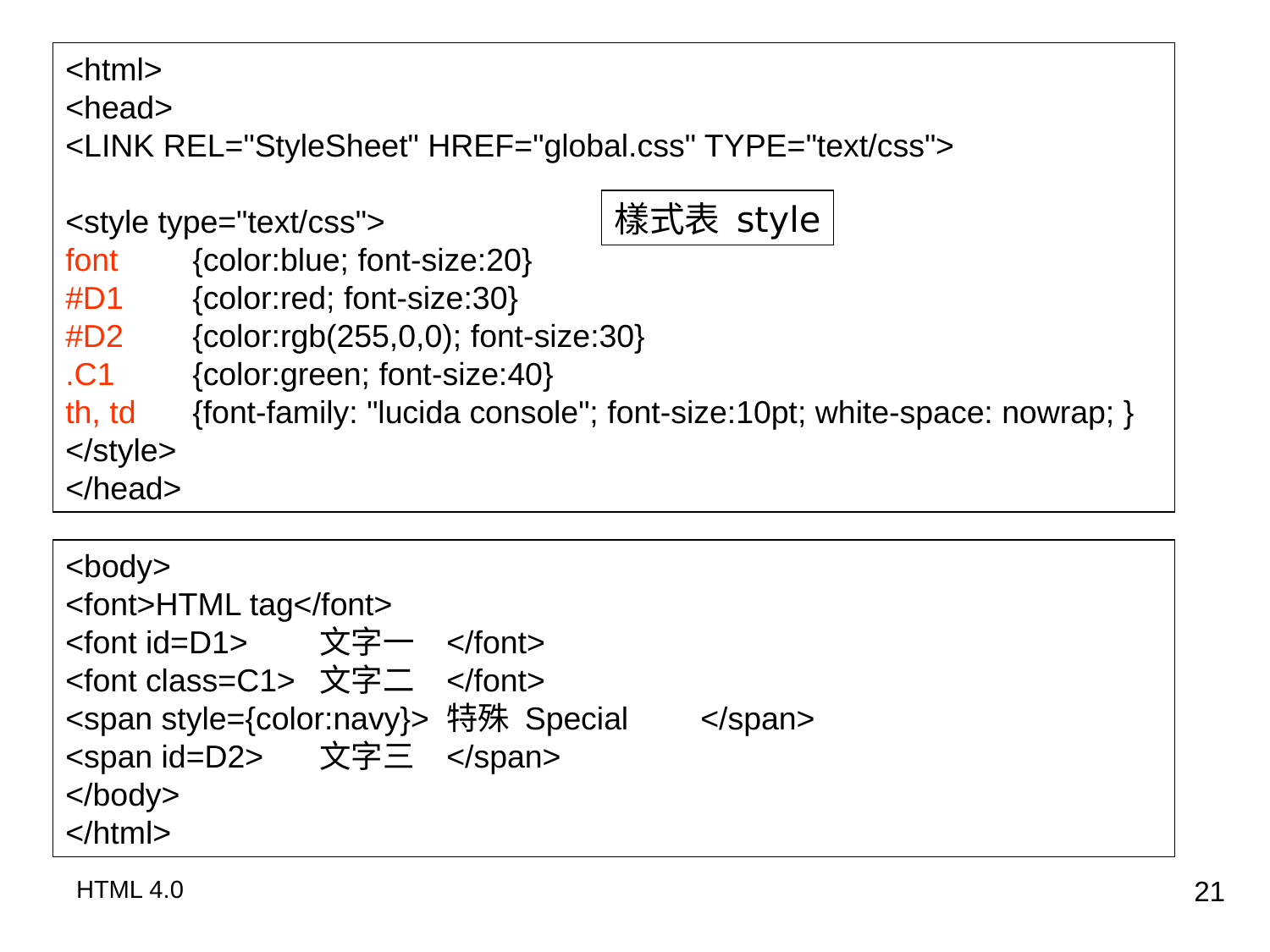

<html>
<head>
<LINK REL="StyleSheet" HREF="global.css" TYPE="text/css">

<style type="text/css">
font	{color:blue; font-size:20}
#D1	{color:red; font-size:30}
#D2	{color:rgb(255,0,0); font-size:30}
.C1	{color:green; font-size:40}
th, td	{font-family: "lucida console"; font-size:10pt; white-space: nowrap; }
</style>
</head>
樣式表 style
<body>
<font>HTML tag</font>
<font id=D1>	文字一	</font>
<font class=C1>	文字二	</font>
<span style={color:navy}>	特殊 Special	</span>
<span id=D2>	文字三	</span>
</body>
</html>
HTML 4.0
21